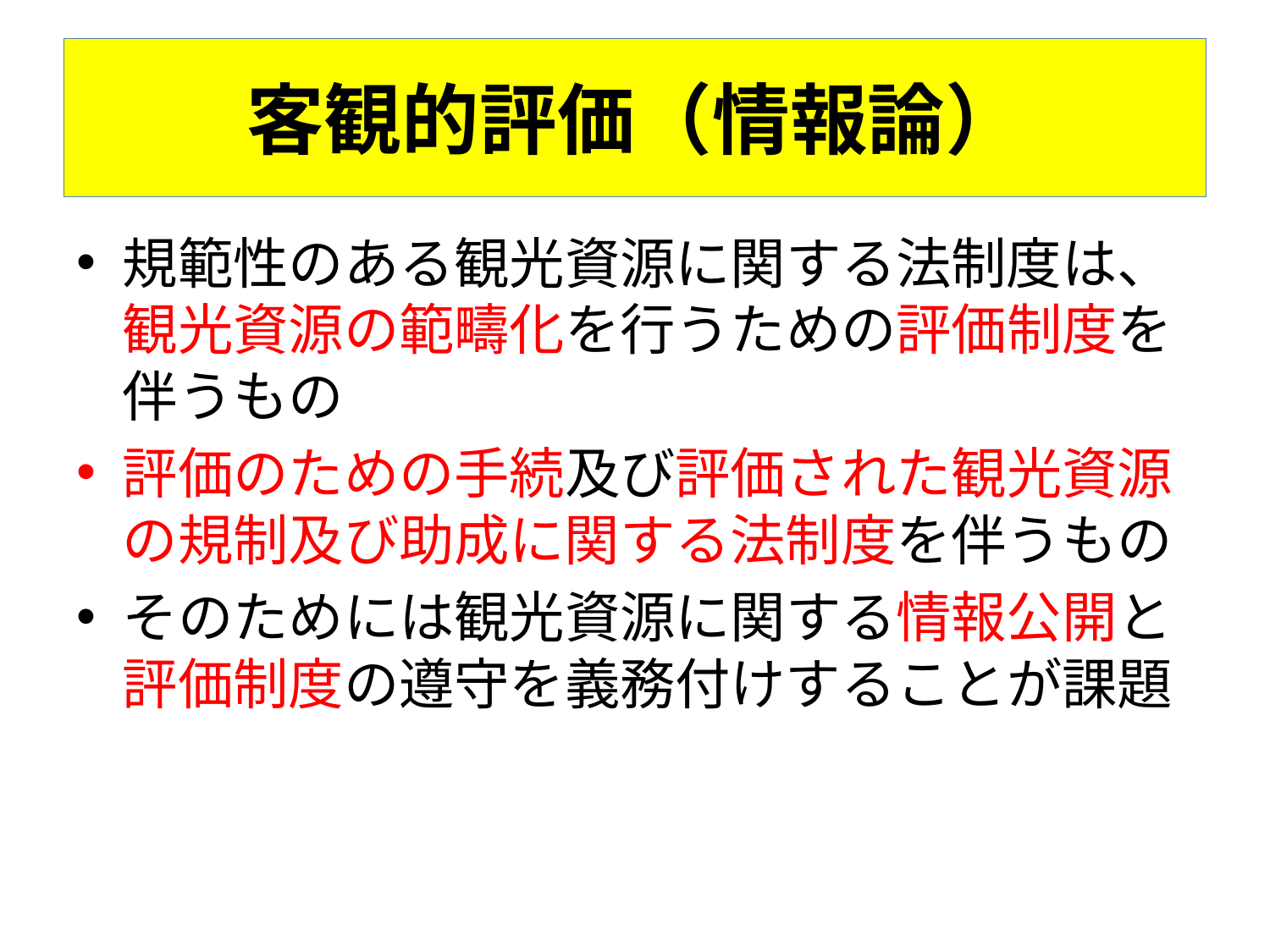

# 客観的評価（情報論）
規範性のある観光資源に関する法制度は、観光資源の範疇化を行うための評価制度を伴うもの
評価のための手続及び評価された観光資源の規制及び助成に関する法制度を伴うもの
そのためには観光資源に関する情報公開と評価制度の遵守を義務付けすることが課題